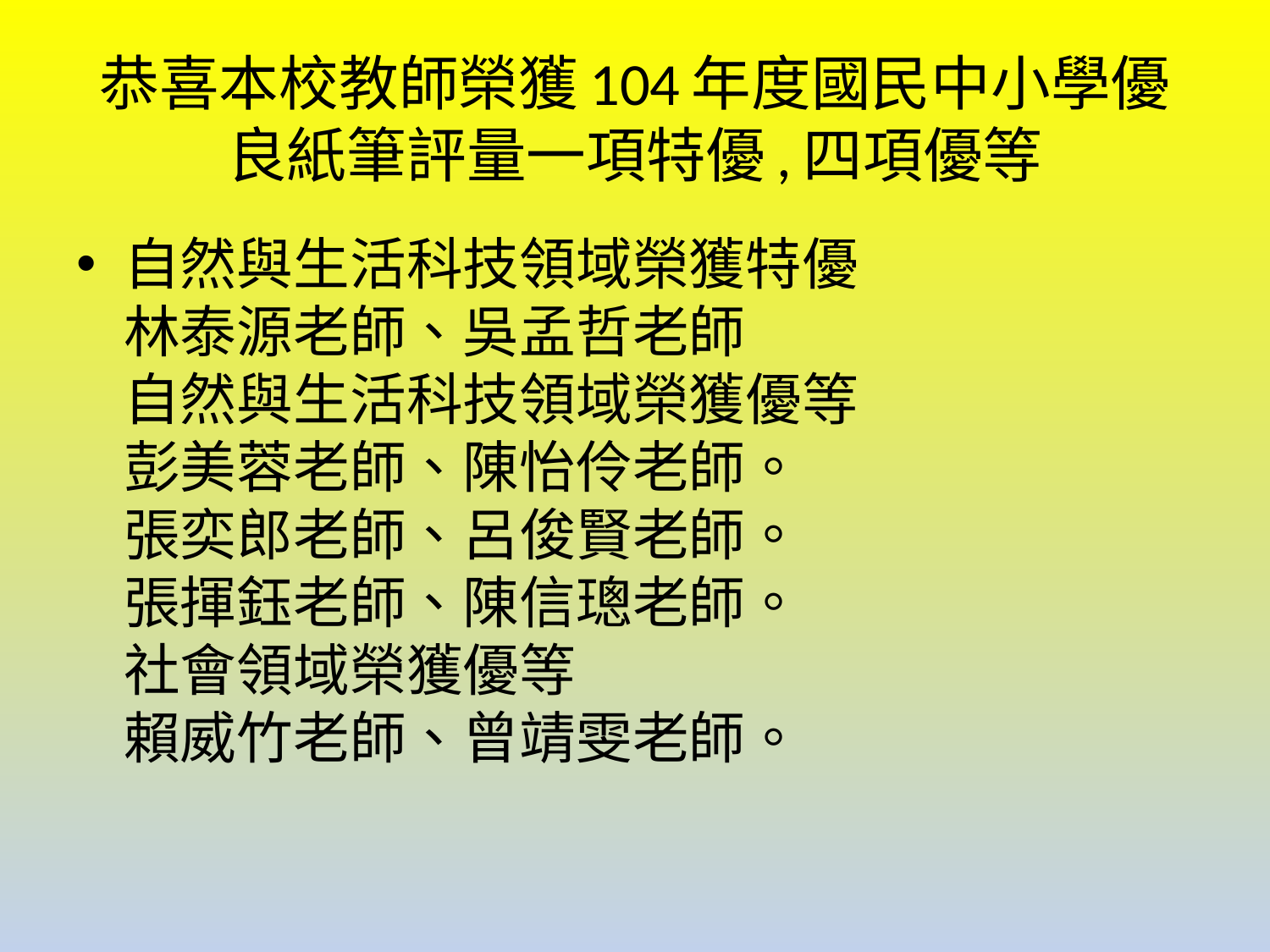

# 恭喜本校教師榮獲104年度國民中小學優良紙筆評量一項特優,四項優等
自然與生活科技領域榮獲特優
林泰源老師、吳孟哲老師
自然與生活科技領域榮獲優等
彭美蓉老師、陳怡伶老師。
張奕郎老師、呂俊賢老師。
張揮鈺老師、陳信璁老師。
社會領域榮獲優等
賴威竹老師、曾靖雯老師。